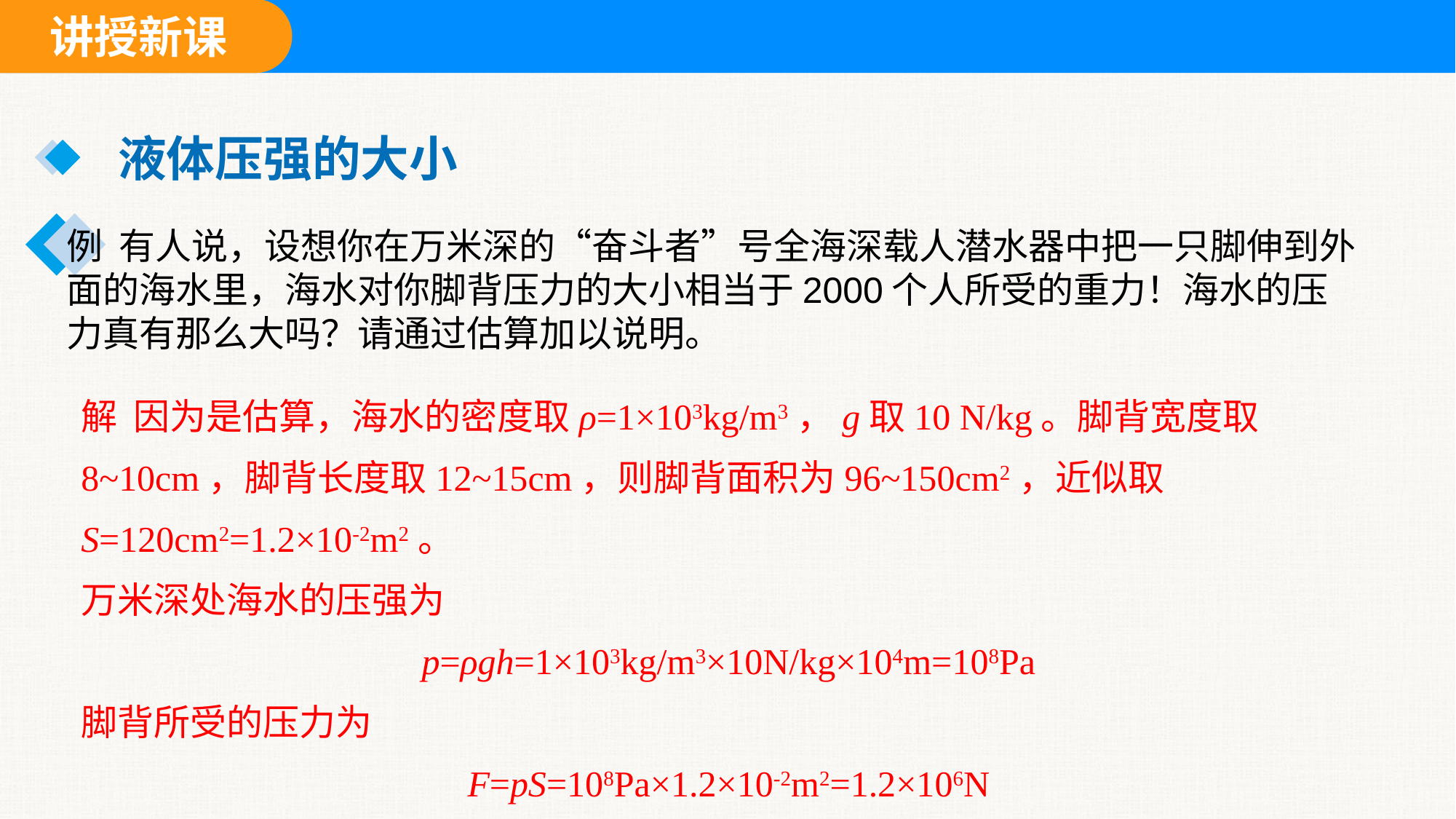

液体压强的大小

例  有人说，设想你在万米深的“奋斗者”号全海深载人潜水器中把一只脚伸到外面的海水里，海水对你脚背压力的大小相当于2000个人所受的重力！海水的压力真有那么大吗？请通过估算加以说明。

解  因为是估算，海水的密度取ρ=1×103kg/m3，g取10 N/kg。脚背宽度取8~10cm，脚背长度取12~15cm，则脚背面积为96~150cm2，近似取S=120cm2=1.2×10-2m2。
万米深处海水的压强为
p=ρgh=1×103kg/m3×10N/kg×104m=108Pa
脚背所受的压力为
F=pS=108Pa×1.2×10-2m2=1.2×106N